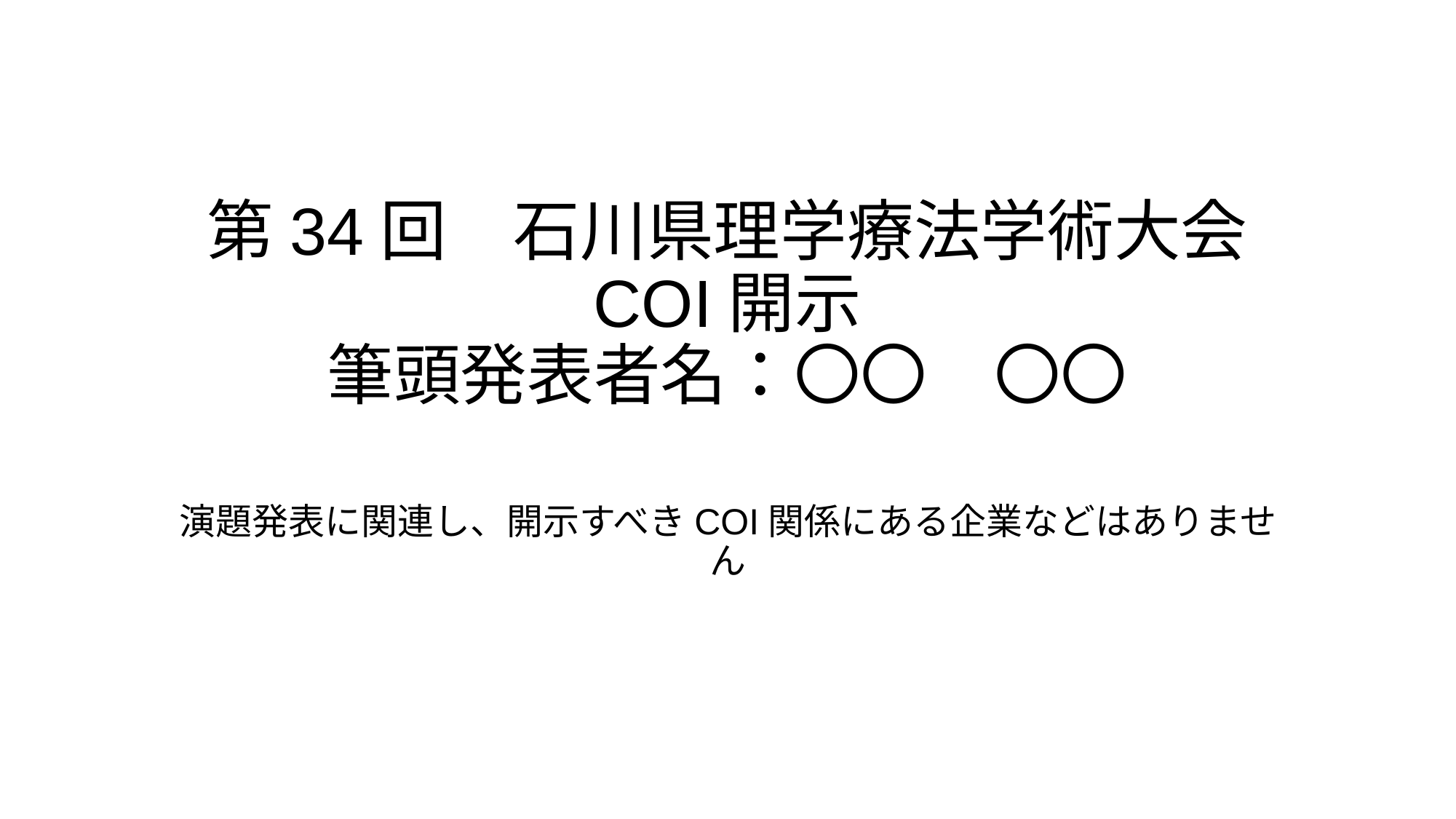

# 第34回　石川県理学療法学術大会 COI開示 筆頭発表者名：〇〇　〇〇
演題発表に関連し、開示すべきCOI関係にある企業などはありません